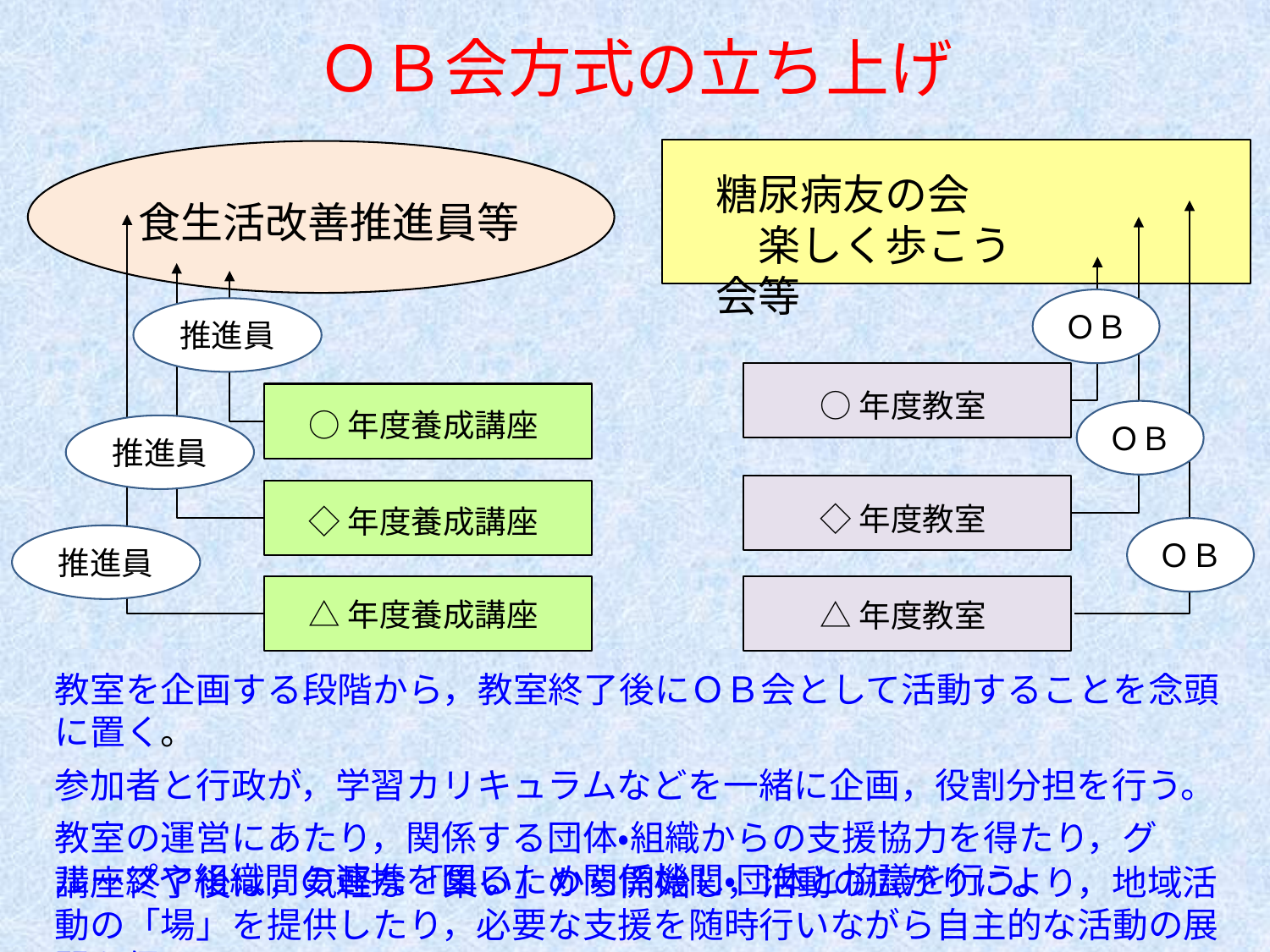

# ＯＢ会方式の立ち上げ

糖尿病友の会
　楽しく歩こう会等
食生活改善推進員等
ＯＢ
推進員

○年度教室

○年度養成講座
ＯＢ
推進員

◇年度教室
◇年度養成講座
ＯＢ
推進員

△年度養成講座
△年度教室
教室を企画する段階から，教室終了後にＯＢ会として活動することを念頭に置く。
参加者と行政が，学習カリキュラムなどを一緒に企画，役割分担を行う。
教室の運営にあたり，関係する団体・組織からの支援協力を得たり，グループや組織間の連携を図るため関係機関・団体と協議を行う。
講座終了後は，気軽な「集い」から開始し，活動の広がりにより，地域活動の「場」を提供したり，必要な支援を随時行いながら自主的な活動の展開を促す。